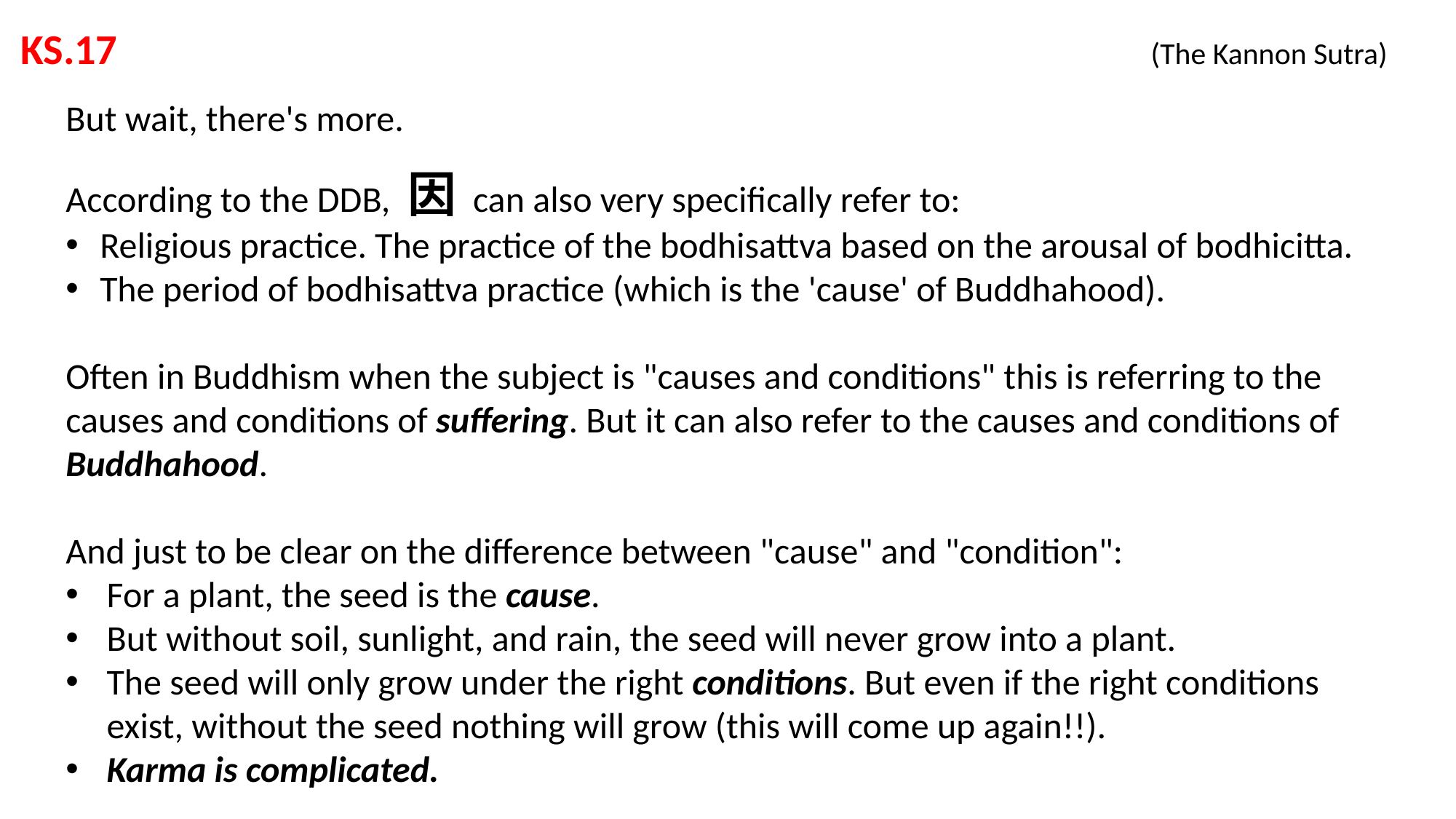

KS.17  			  			                                      (The Kannon Sutra)
But wait, there's more.

According to the DDB, 因 can also very specifically refer to:
Religious practice. The practice of the bodhisattva based on the arousal of bodhicitta.
The period of bodhisattva practice (which is the 'cause' of Buddhahood).

Often in Buddhism when the subject is "causes and conditions" this is referring to the causes and conditions of suffering. But it can also refer to the causes and conditions of Buddhahood.

And just to be clear on the difference between "cause" and "condition":
For a plant, the seed is the cause.
But without soil, sunlight, and rain, the seed will never grow into a plant.
The seed will only grow under the right conditions. But even if the right conditions exist, without the seed nothing will grow (this will come up again!!).
Karma is complicated.